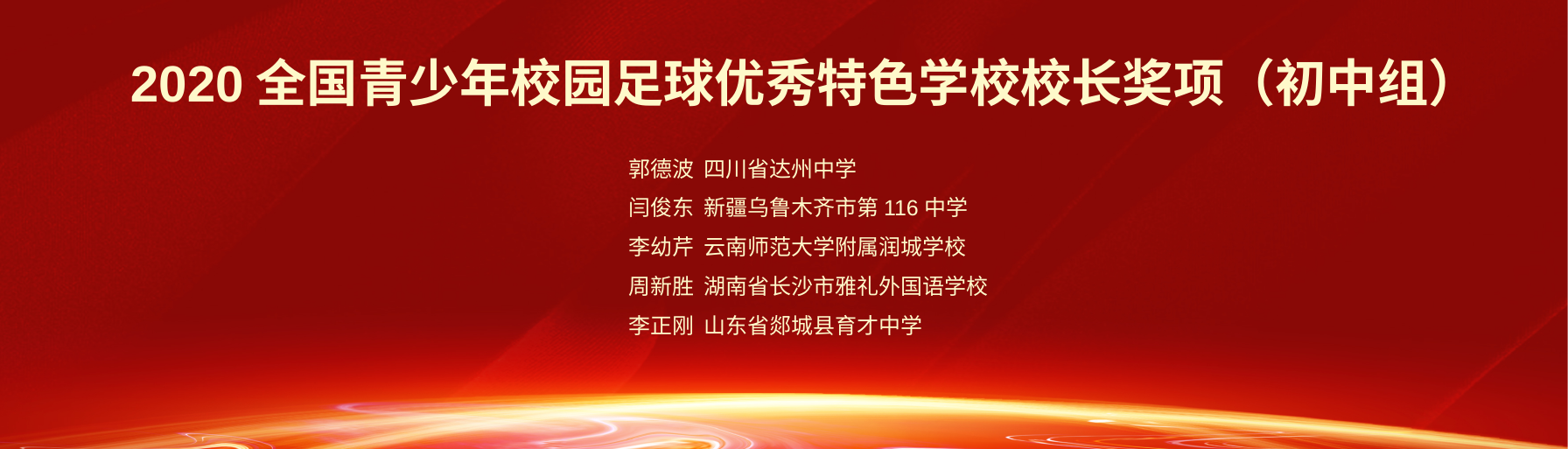

2020全国青少年校园足球优秀特色学校校长奖项（初中组）
郭德波  四川省达州中学
闫俊东  新疆乌鲁木齐市第116中学
李幼芹  云南师范大学附属润城学校
周新胜  湖南省长沙市雅礼外国语学校
李正刚  山东省郯城县育才中学